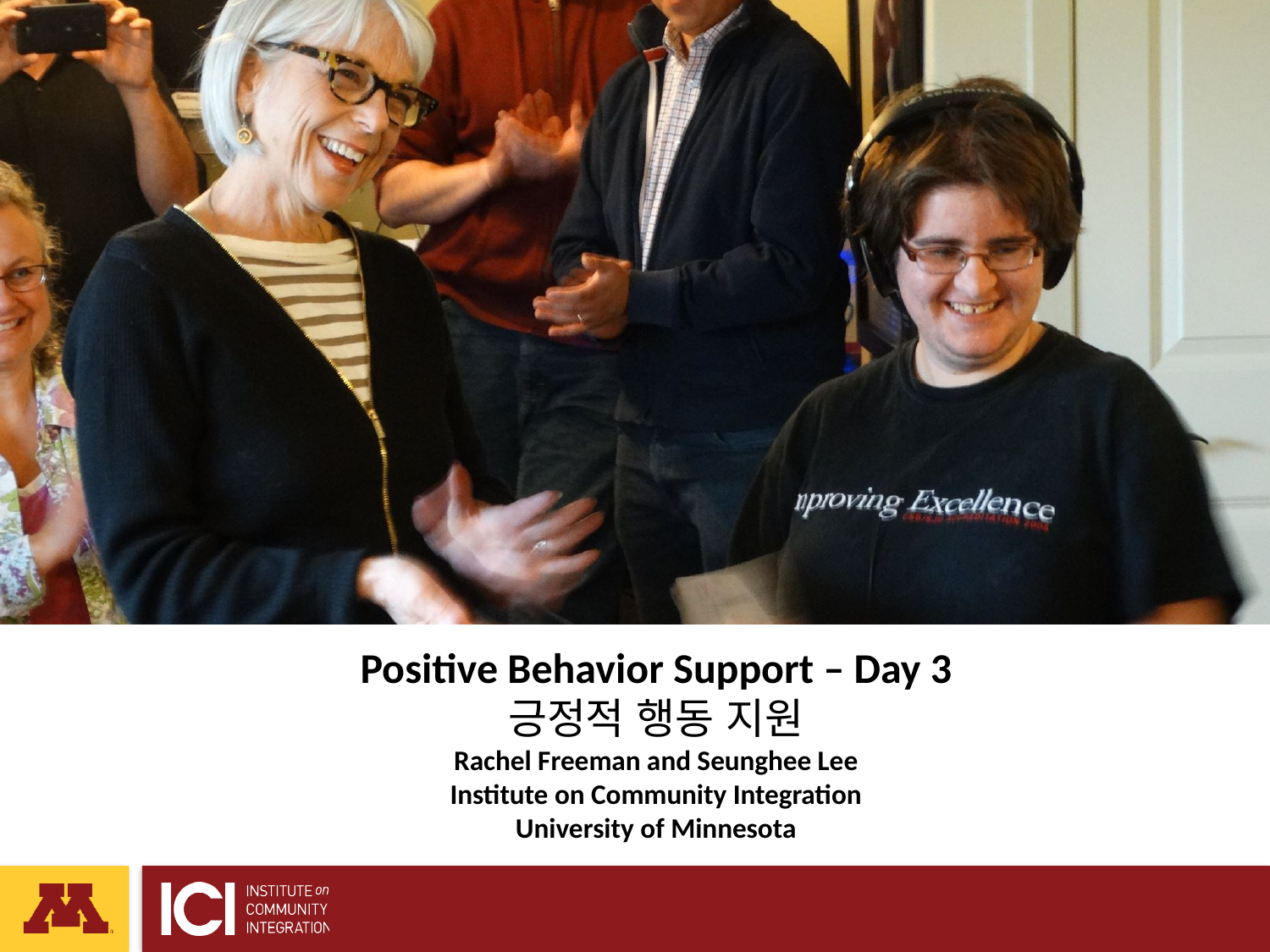

Positive Behavior Support – Day 3
긍정적 행동 지원
Rachel Freeman and Seunghee Lee
Institute on Community Integration
University of Minnesota